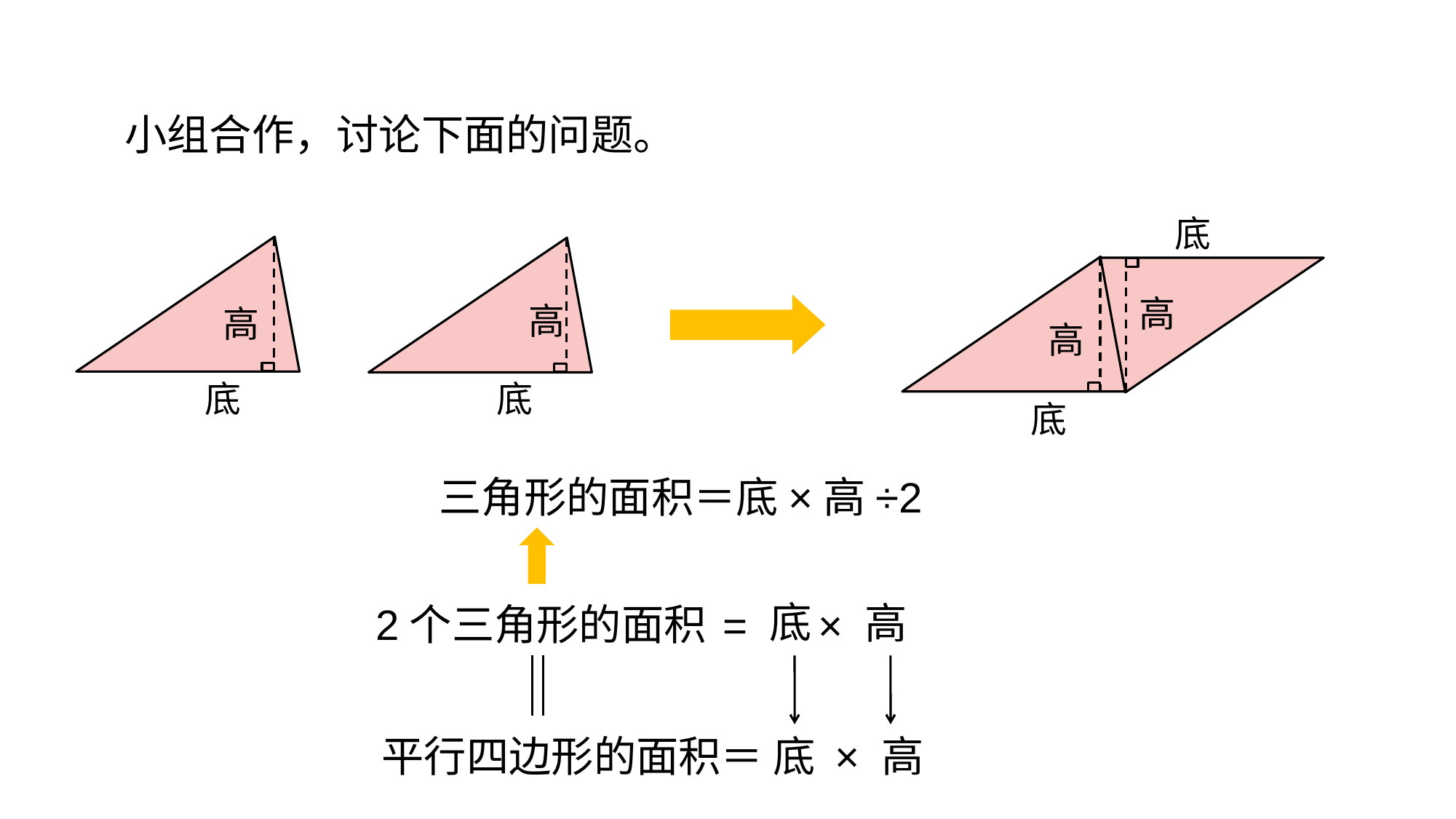

小组合作，讨论下面的问题。

高

底

高

底

高

底

高

底

三角形的面积＝底×高÷2

底
高
2个三角形的面积
=      ×
平行四边形的面积＝ 底 × 高